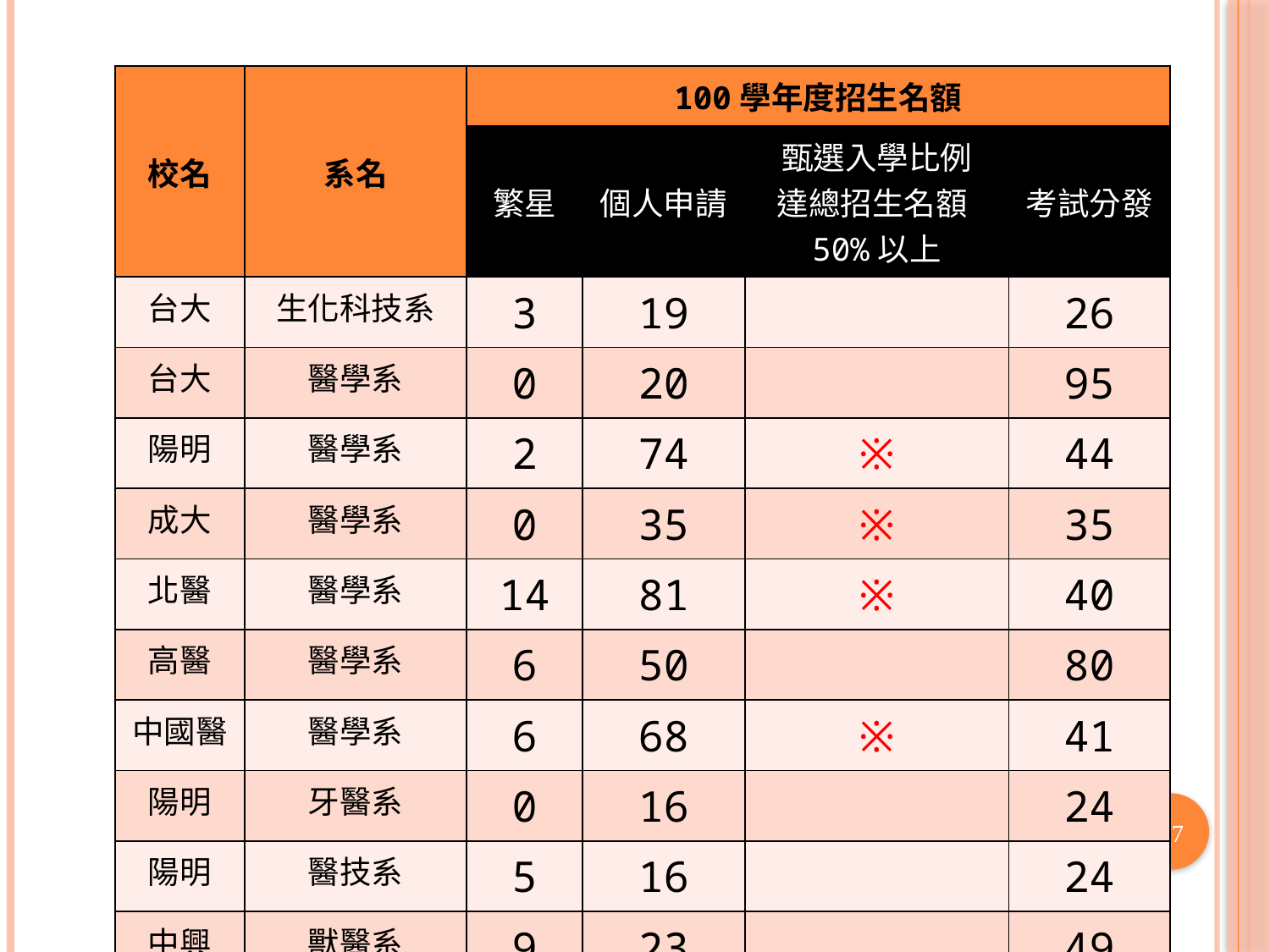

| 校名 | 系名 | 100學年度招生名額 |  |  |  |
| --- | --- | --- | --- | --- | --- |
|  |  | 繁星 | 個人申請 | 甄選入學比例 達總招生名額50%以上 | 考試分發 |
| 台大 | 生化科技系 | 3 | 19 |  | 26 |
| 台大 | 醫學系 | 0 | 20 |  | 95 |
| 陽明 | 醫學系 | 2 | 74 | ※ | 44 |
| 成大 | 醫學系 | 0 | 35 | ※ | 35 |
| 北醫 | 醫學系 | 14 | 81 | ※ | 40 |
| 高醫 | 醫學系 | 6 | 50 |  | 80 |
| 中國醫 | 醫學系 | 6 | 68 | ※ | 41 |
| 陽明 | 牙醫系 | 0 | 16 |  | 24 |
| 陽明 | 醫技系 | 5 | 16 |  | 24 |
| 中興 | 獸醫系 | 9 | 23 |  | 49 |
27